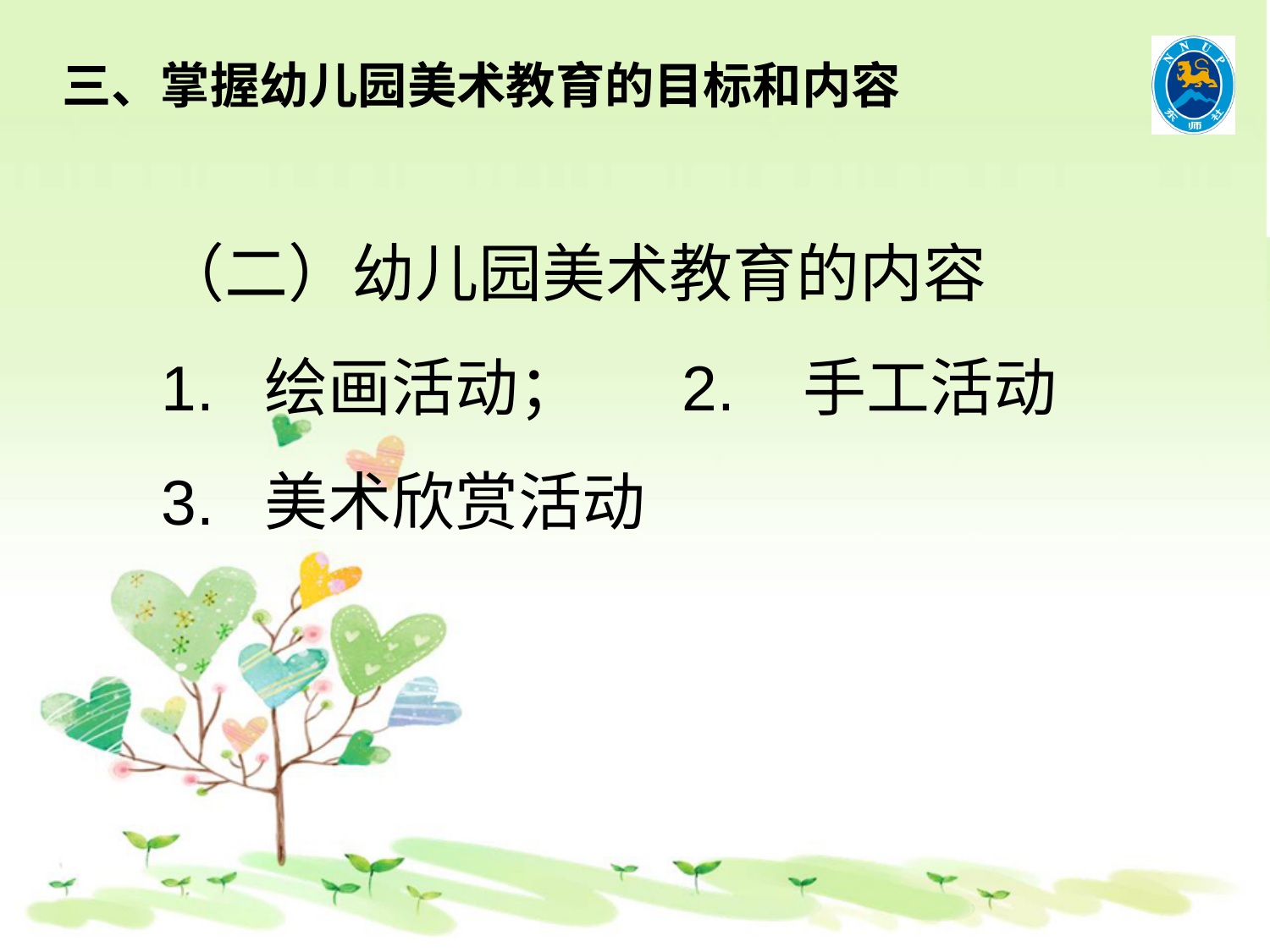

三、掌握幼儿园美术教育的目标和内容
（二）幼儿园美术教育的内容
绘画活动；      2.   手工活动
3.  美术欣赏活动